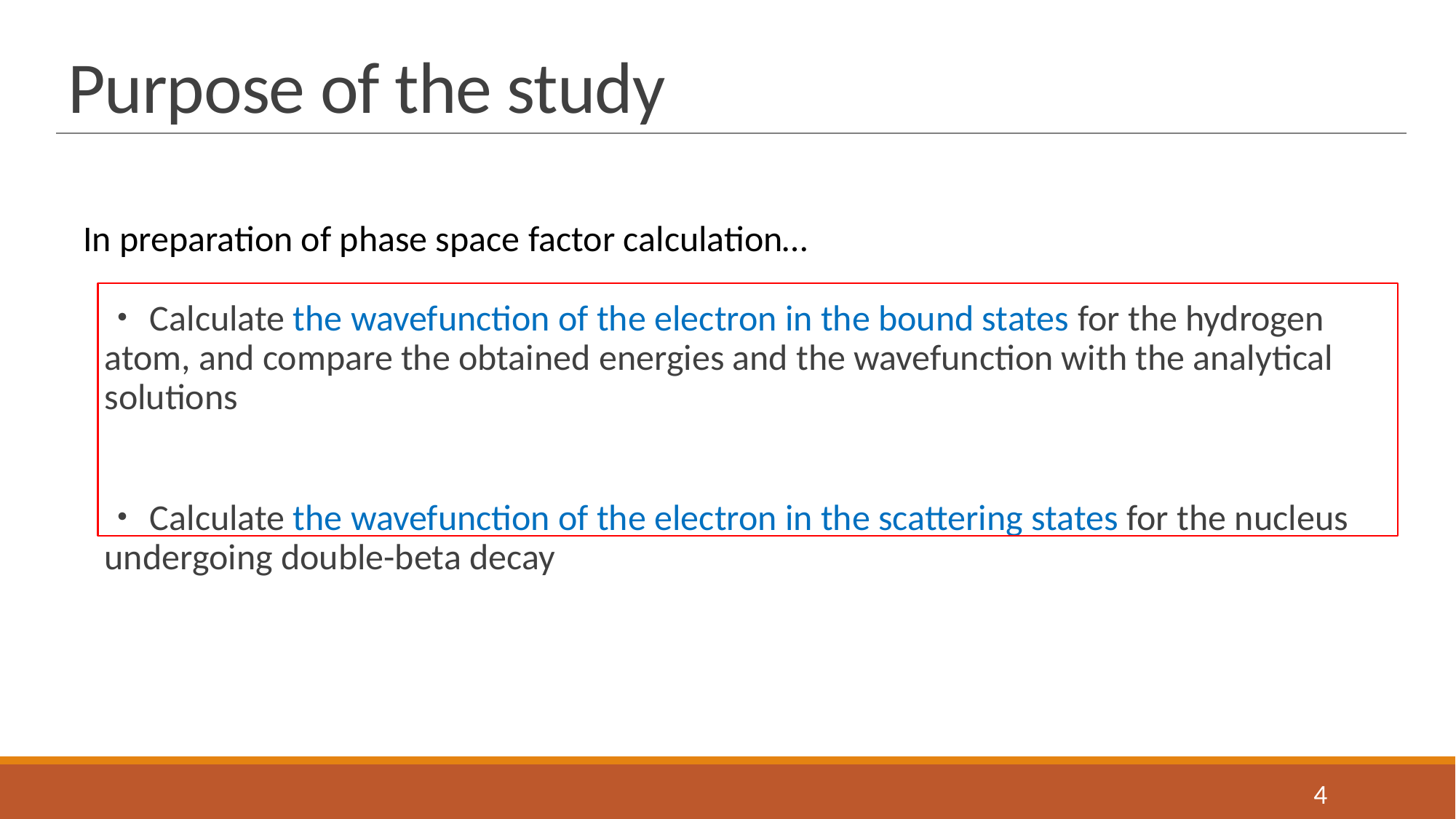

# Purpose of the study
In preparation of phase space factor calculation…

・Calculate the wavefunction of the electron in the bound states for the hydrogen atom, and compare the obtained energies and the wavefunction with the analytical solutions

・Calculate the wavefunction of the electron in the scattering states for the nucleus undergoing double-beta decay

4